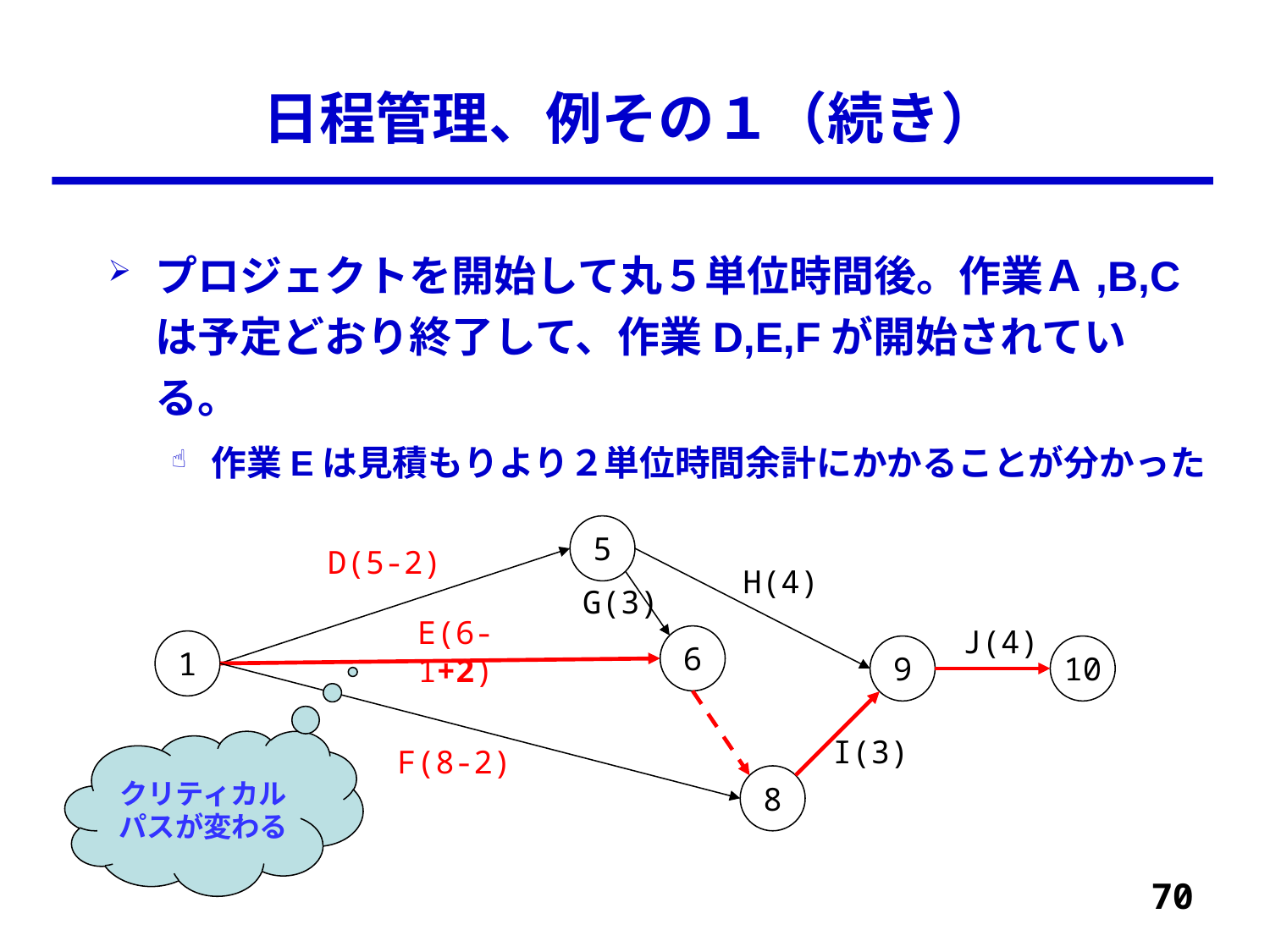

# 日程管理、例その１（続き）
プロジェクトを開始して丸５単位時間後。作業Ａ,B,Cは予定どおり終了して、作業D,E,Fが開始されている。
作業Eは見積もりより２単位時間余計にかかることが分かった
5
D(5-2)
H(4)
G(3)
E(6-1+2)
J(4)
6
1
9
10
I(3)
クリティカルパスが変わる
F(8-2)
8
70